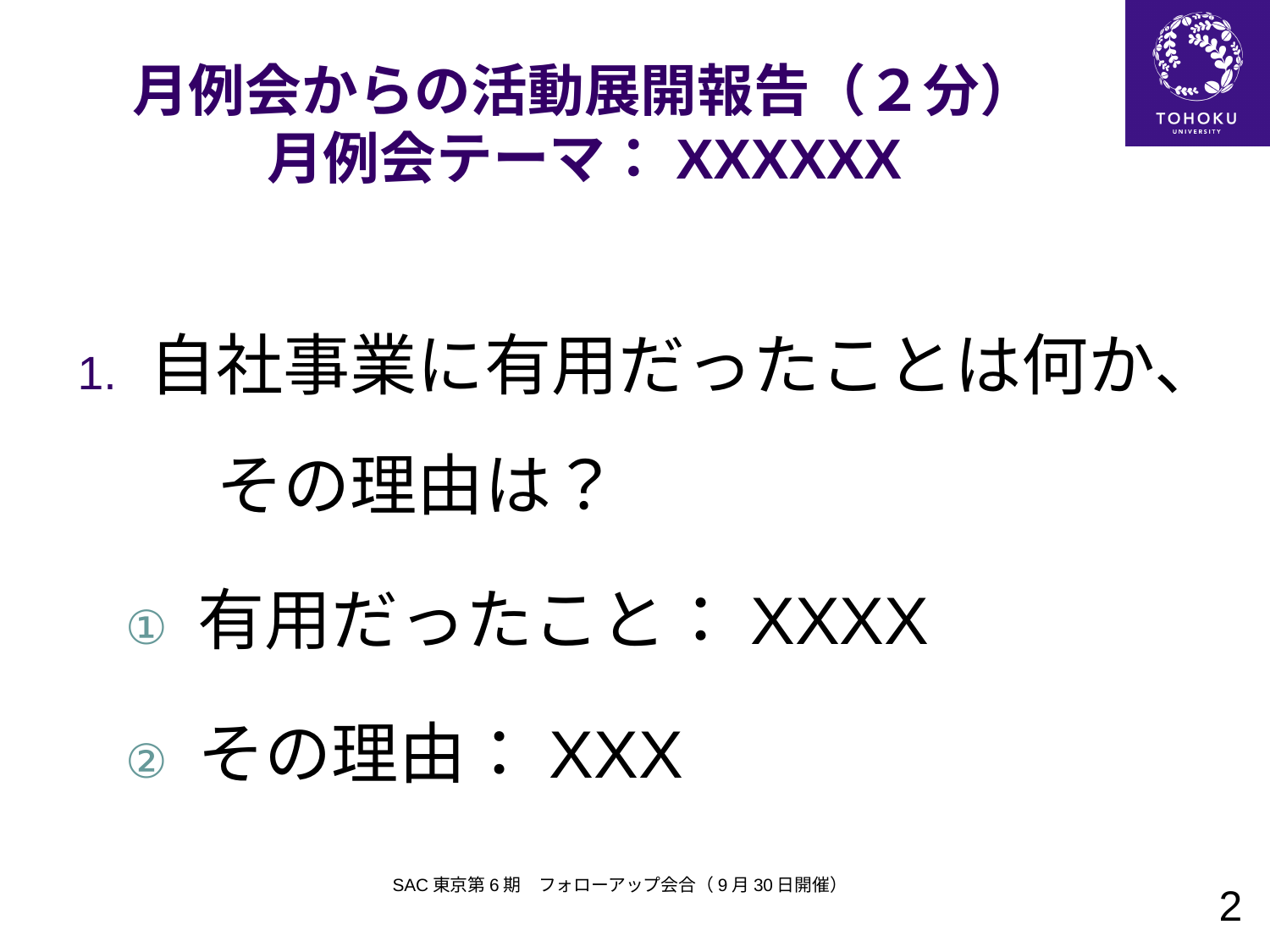

# 月例会からの活動展開報告（２分） 月例会テーマ：XXXXXX
自社事業に有用だったことは何か、　その理由は？
有用だったこと：XXXX
その理由：XXX

SAC東京第6期　フォローアップ会合（9月30日開催）
2